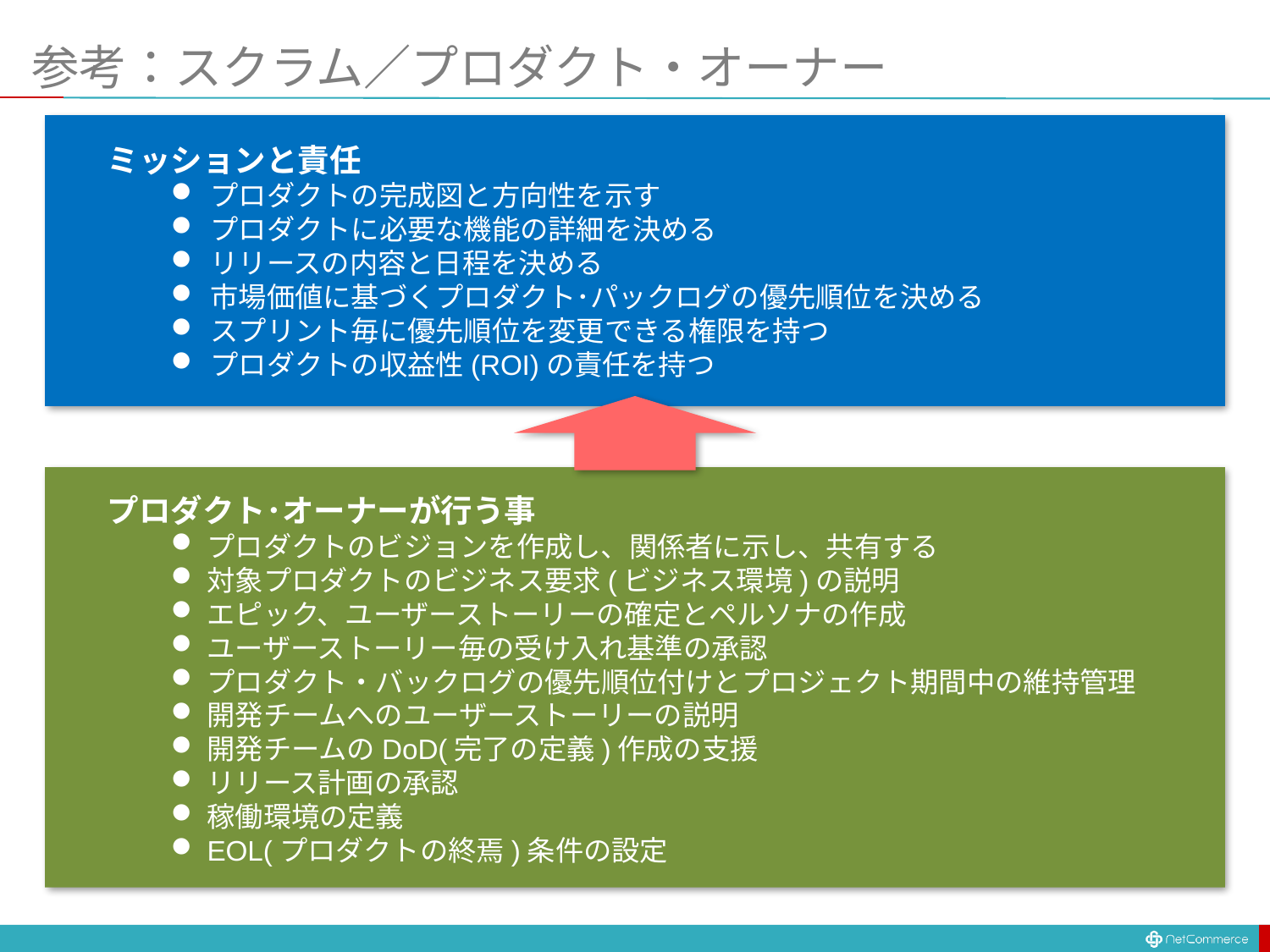

# 参考：スクラム／プロダクト・オーナー

ミッションと責任
プロダクトの完成図と方向性を示す
プロダクトに必要な機能の詳細を決める
リリースの内容と日程を決める
市場価値に基づくプロダクト･パックログの優先順位を決める
スプリント毎に優先順位を変更できる権限を持つ
プロダクトの収益性(ROI)の責任を持つ

プロダクト･オーナーが行う事
プロダクトのビジョンを作成し、関係者に示し、共有する
対象プロダクトのビジネス要求(ビジネス環境)の説明
エピック、ユーザーストーリーの確定とペルソナの作成
ユーザーストーリー毎の受け入れ基準の承認
プロダクト・バックログの優先順位付けとプロジェクト期間中の維持管理
開発チームへのユーザーストーリーの説明
開発チームのDoD(完了の定義)作成の支援
リリース計画の承認
稼働環境の定義
EOL(プロダクトの終焉)条件の設定